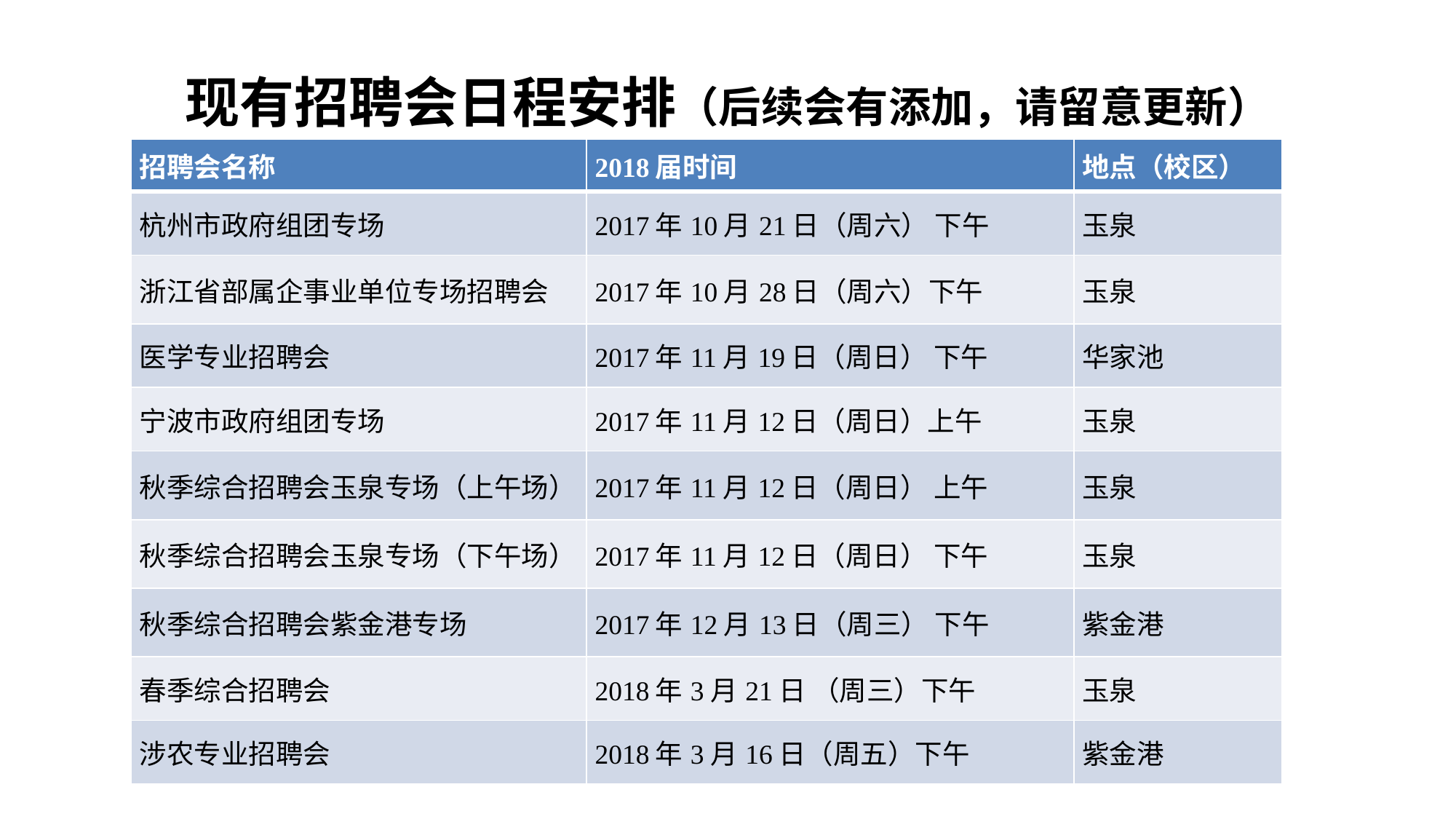

# 现有招聘会日程安排（后续会有添加，请留意更新）
| 招聘会名称 | 2018届时间 | 地点（校区） |
| --- | --- | --- |
| 杭州市政府组团专场 | 2017年10月21日（周六） 下午 | 玉泉 |
| 浙江省部属企事业单位专场招聘会 | 2017年10月28日（周六）下午 | 玉泉 |
| 医学专业招聘会 | 2017年11月19日（周日） 下午 | 华家池 |
| 宁波市政府组团专场 | 2017年11月12日（周日）上午 | 玉泉 |
| 秋季综合招聘会玉泉专场（上午场） | 2017年11月12日（周日） 上午 | 玉泉 |
| 秋季综合招聘会玉泉专场（下午场） | 2017年11月12日（周日） 下午 | 玉泉 |
| 秋季综合招聘会紫金港专场 | 2017年12月13日（周三） 下午 | 紫金港 |
| 春季综合招聘会 | 2018年3月21日 （周三）下午 | 玉泉 |
| 涉农专业招聘会 | 2018年3月16日（周五）下午 | 紫金港 |